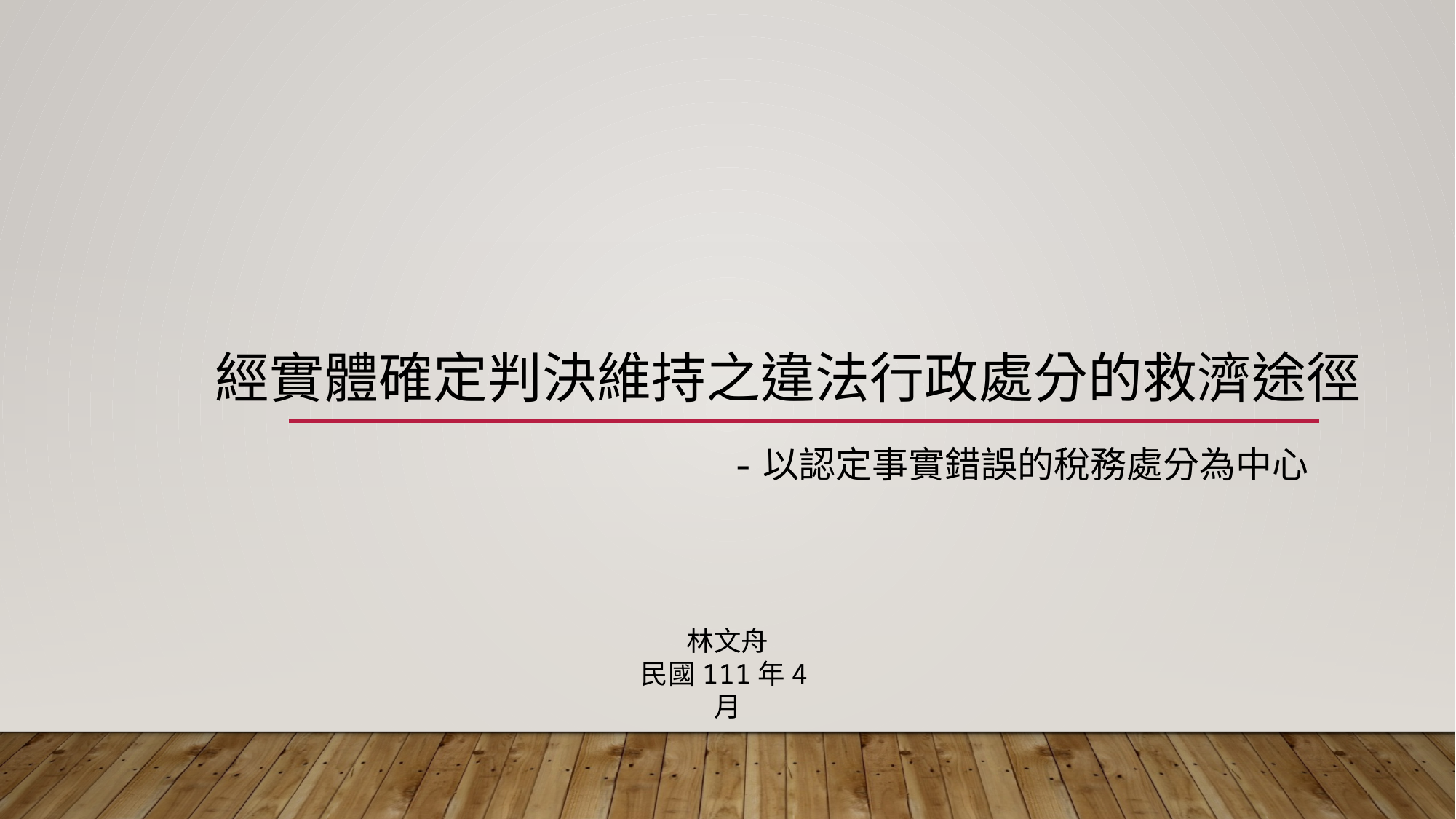

# 經實體確定判決維持之違法行政處分的救濟途徑
-以認定事實錯誤的稅務處分為中心

林文舟
民國111年4月